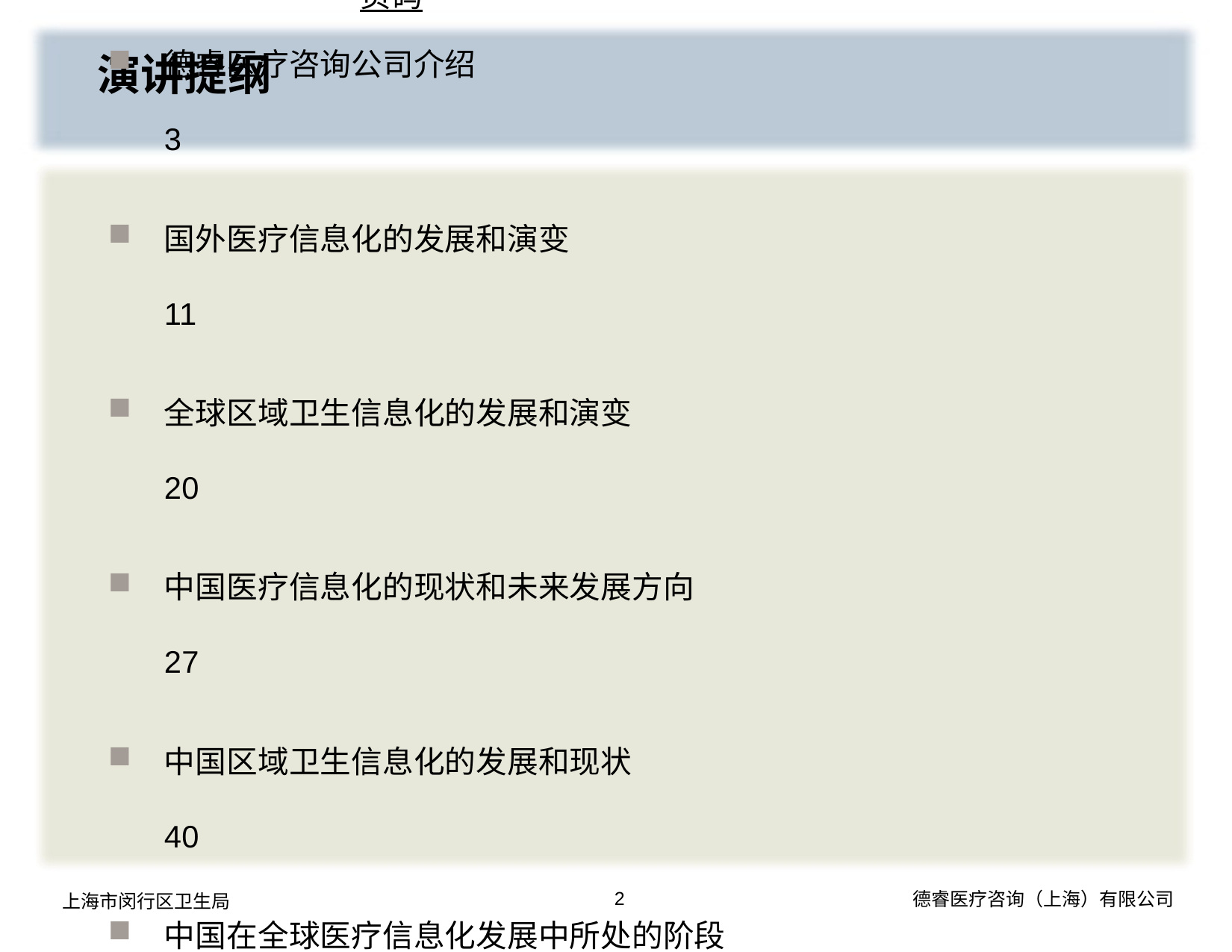

演讲提纲
		页码
德睿医疗咨询公司介绍	3
国外医疗信息化的发展和演变	11
全球区域卫生信息化的发展和演变	20
中国医疗信息化的现状和未来发展方向	27
中国区域卫生信息化的发展和现状	40
中国在全球医疗信息化发展中所处的阶段	47
2